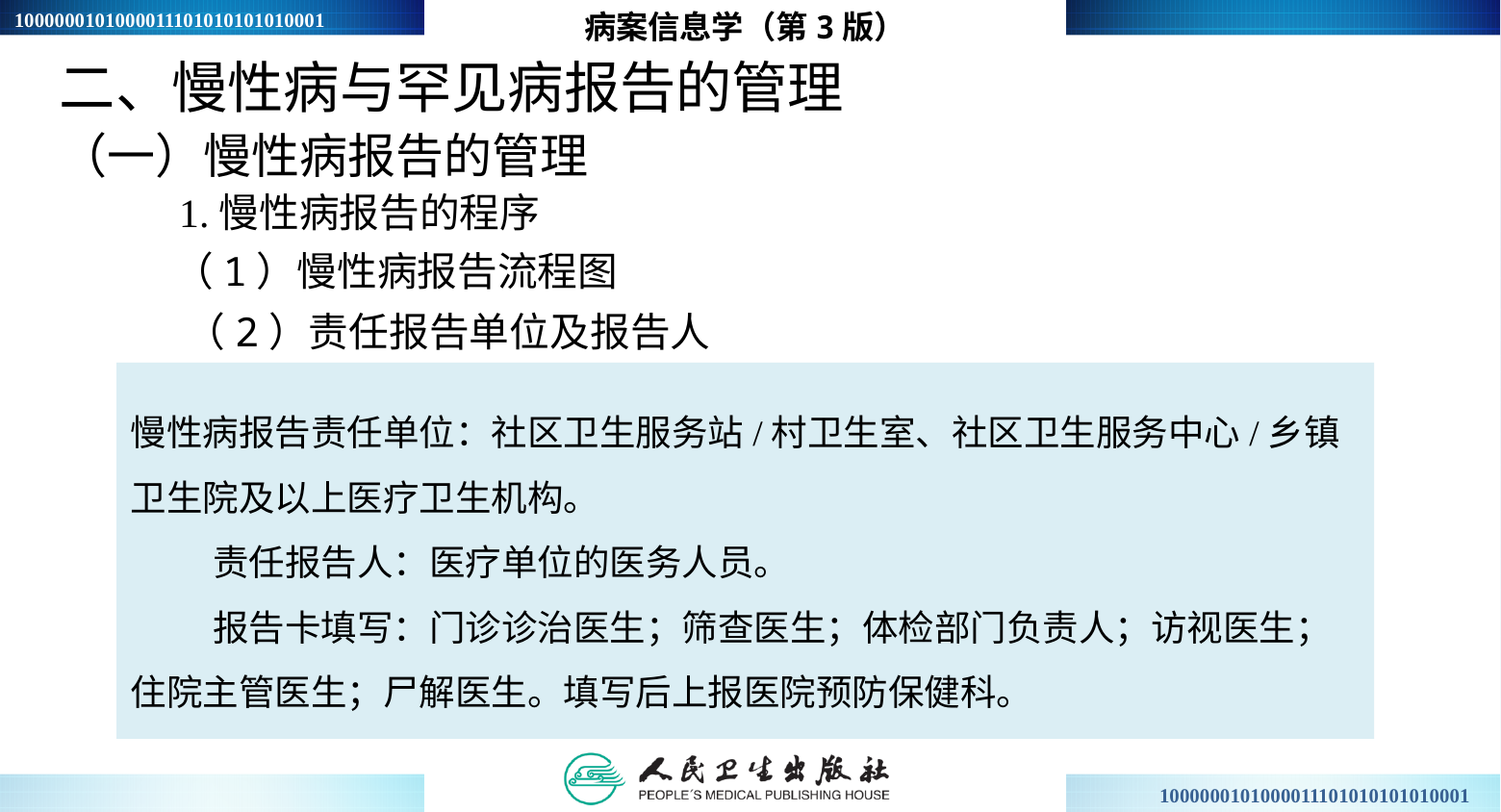

病案信息学（第3版）
二、慢性病与罕见病报告的管理
（一）慢性病报告的管理
  1.慢性病报告的程序
（1）慢性病报告流程图
（2）责任报告单位及报告人
慢性病报告责任单位：社区卫生服务站/村卫生室、社区卫生服务中心/乡镇卫生院及以上医疗卫生机构。
         责任报告人：医疗单位的医务人员。
         报告卡填写：门诊诊治医生；筛查医生；体检部门负责人；访视医生；住院主管医生；尸解医生。填写后上报医院预防保健科。